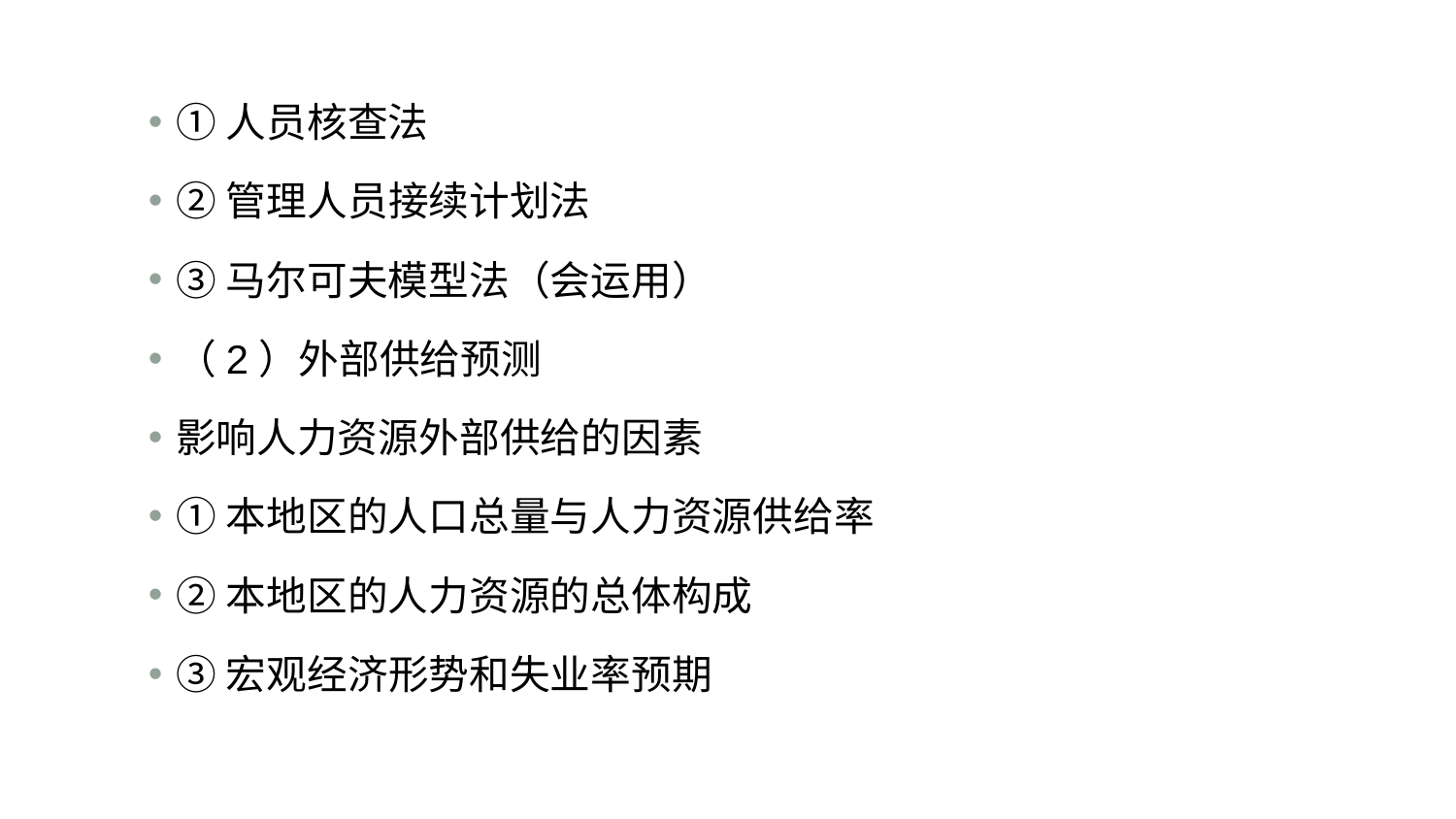

#
①人员核查法
②管理人员接续计划法
③马尔可夫模型法（会运用）
（2）外部供给预测
影响人力资源外部供给的因素
①本地区的人口总量与人力资源供给率
②本地区的人力资源的总体构成
③宏观经济形势和失业率预期